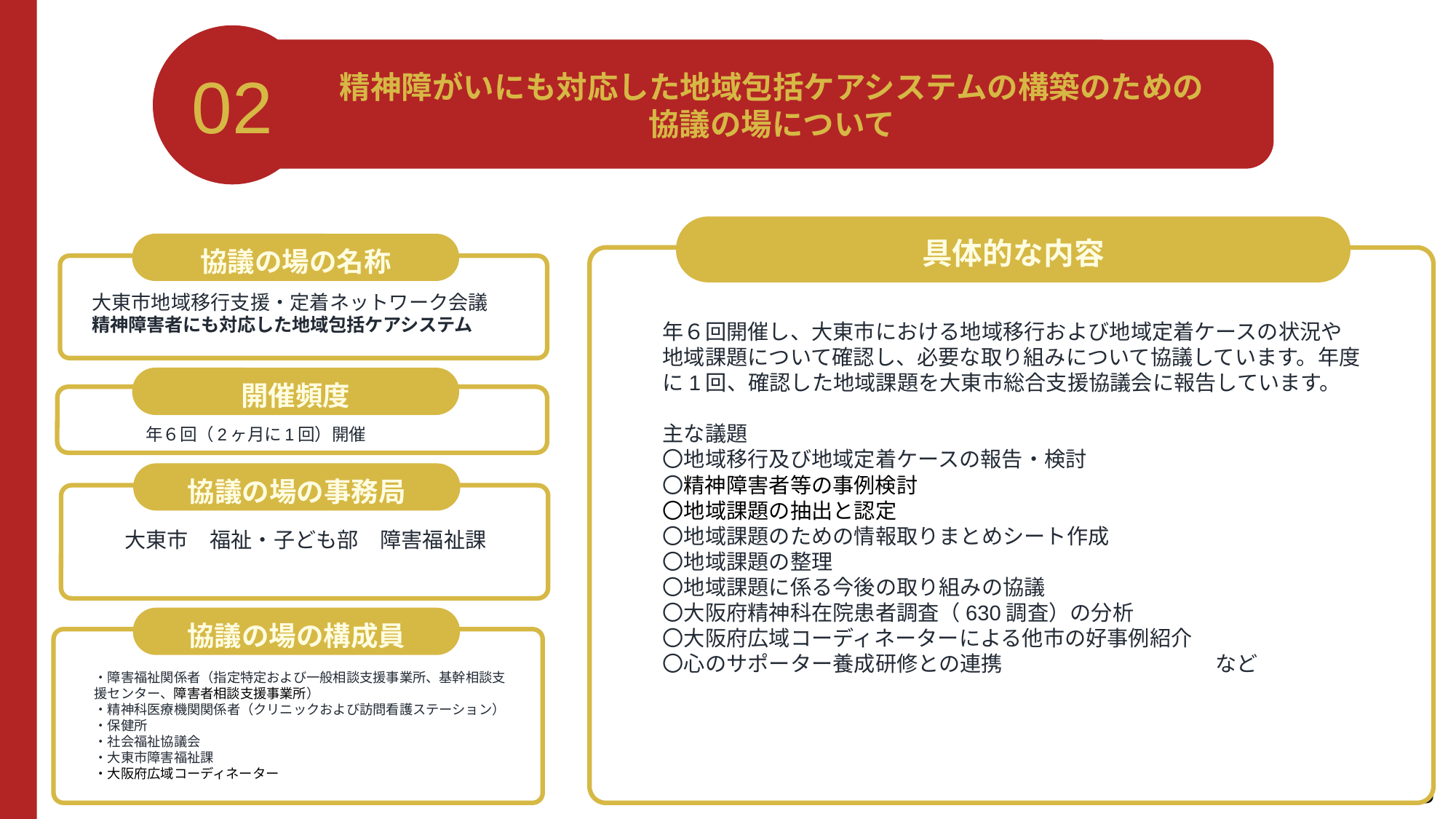

02

精神障がいにも対応した地域包括ケアシステムの構築のための
協議の場について
具体的な内容
協議の場の名称

大東市地域移行支援・定着ネットワーク会議
精神障害者にも対応した地域包括ケアシステム

年６回開催し、大東市における地域移行および地域定着ケースの状況や地域課題について確認し、必要な取り組みについて協議しています。年度に1回、確認した地域課題を大東市総合支援協議会に報告しています。

主な議題
〇地域移行及び地域定着ケースの報告・検討
〇精神障害者等の事例検討
〇地域課題の抽出と認定
〇地域課題のための情報取りまとめシート作成
〇地域課題の整理
〇地域課題に係る今後の取り組みの協議
〇大阪府精神科在院患者調査（630調査）の分析
〇大阪府広域コーディネーターによる他市の好事例紹介
〇心のサポーター養成研修との連携　　　　　　　　　　など
開催頻度

　　　年６回（2ヶ月に1回）開催
協議の場の事務局

大東市　福祉・子ども部　障害福祉課
協議の場の構成員

・障害福祉関係者（指定特定および一般相談支援事業所、基幹相談支援センター、障害者相談支援事業所）
・精神科医療機関関係者（クリニックおよび訪問看護ステーション）
・保健所
・社会福祉協議会
・大東市障害福祉課
・大阪府広域コーディネーター